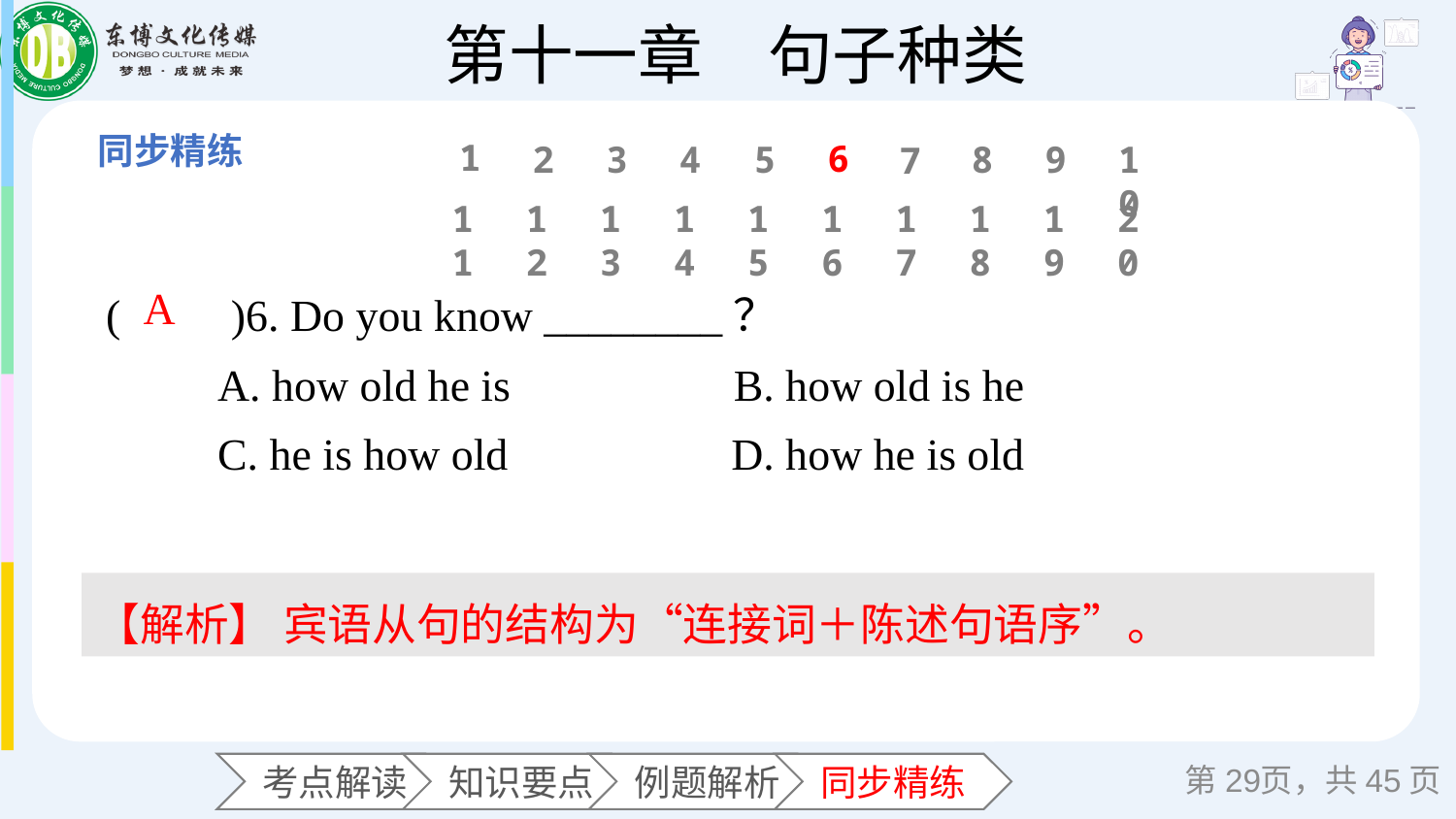

1
6
2
3
4
5
8
9
10
7
11
12
13
14
15
16
17
18
19
20
(　　)6. Do you know ________？
          A. how old he is                    B. how old is he
          C. he is how old                    D. how he is old
A
【解析】 宾语从句的结构为“连接词＋陈述句语序”。
第29页，共45页